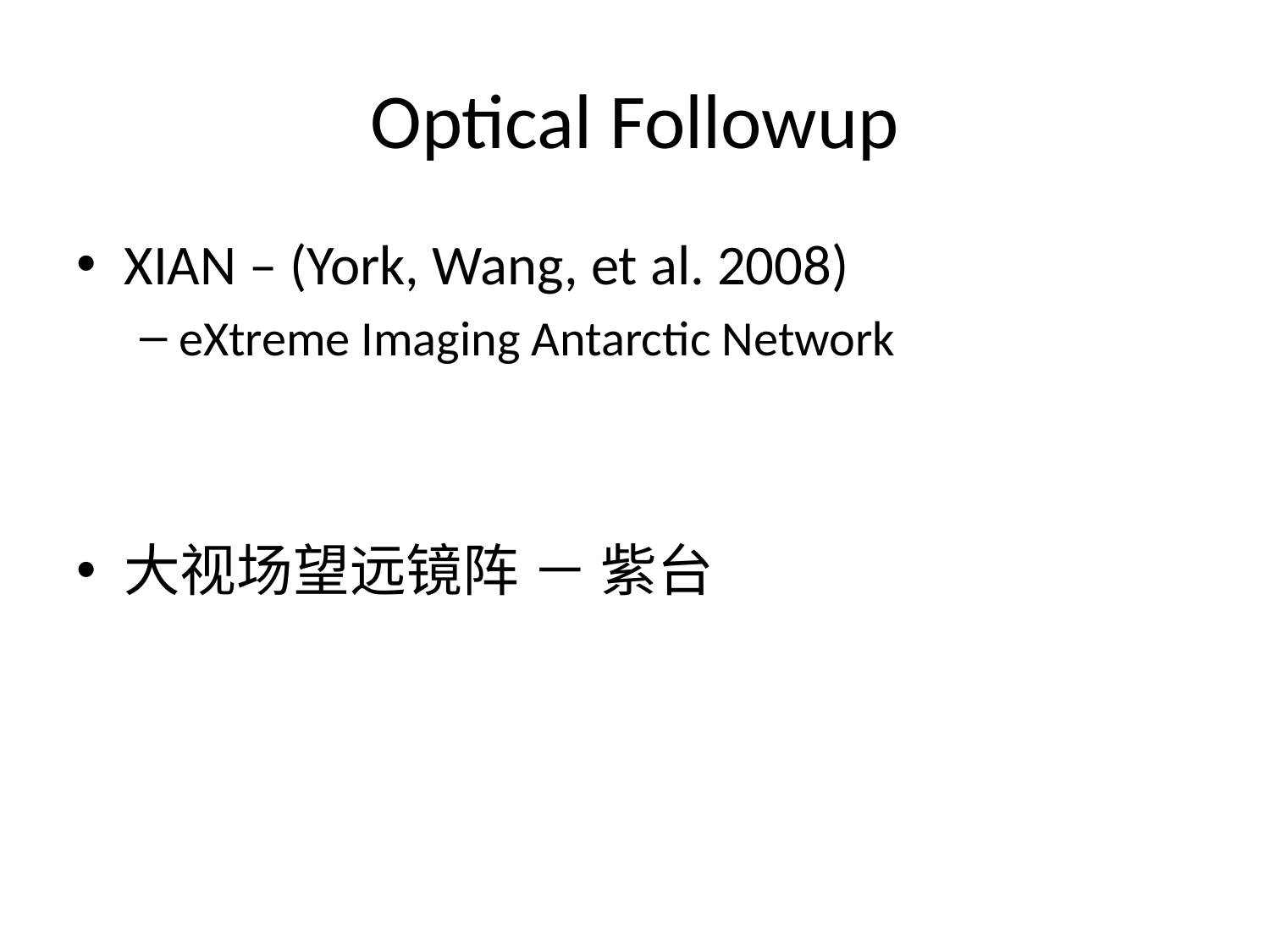

# Optical Followup
XIAN – (York, Wang, et al. 2008)
eXtreme Imaging Antarctic Network

大视场望远镜阵 － 紫台